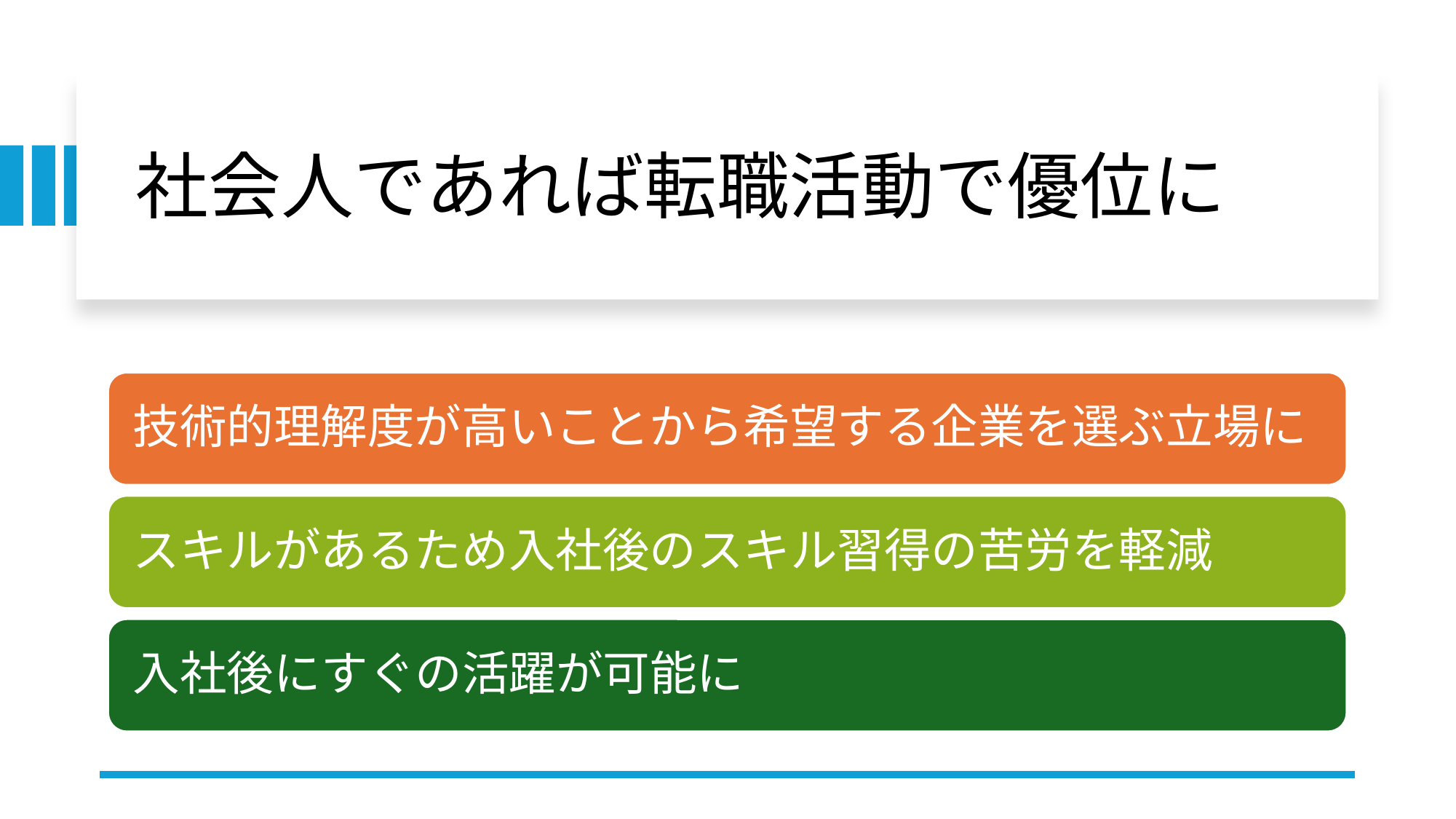

# 社会人であれば転職活動で優位に

技術的理解度が高いことから希望する企業を選ぶ立場に
スキルがあるため入社後のスキル習得の苦労を軽減
入社後にすぐの活躍が可能に